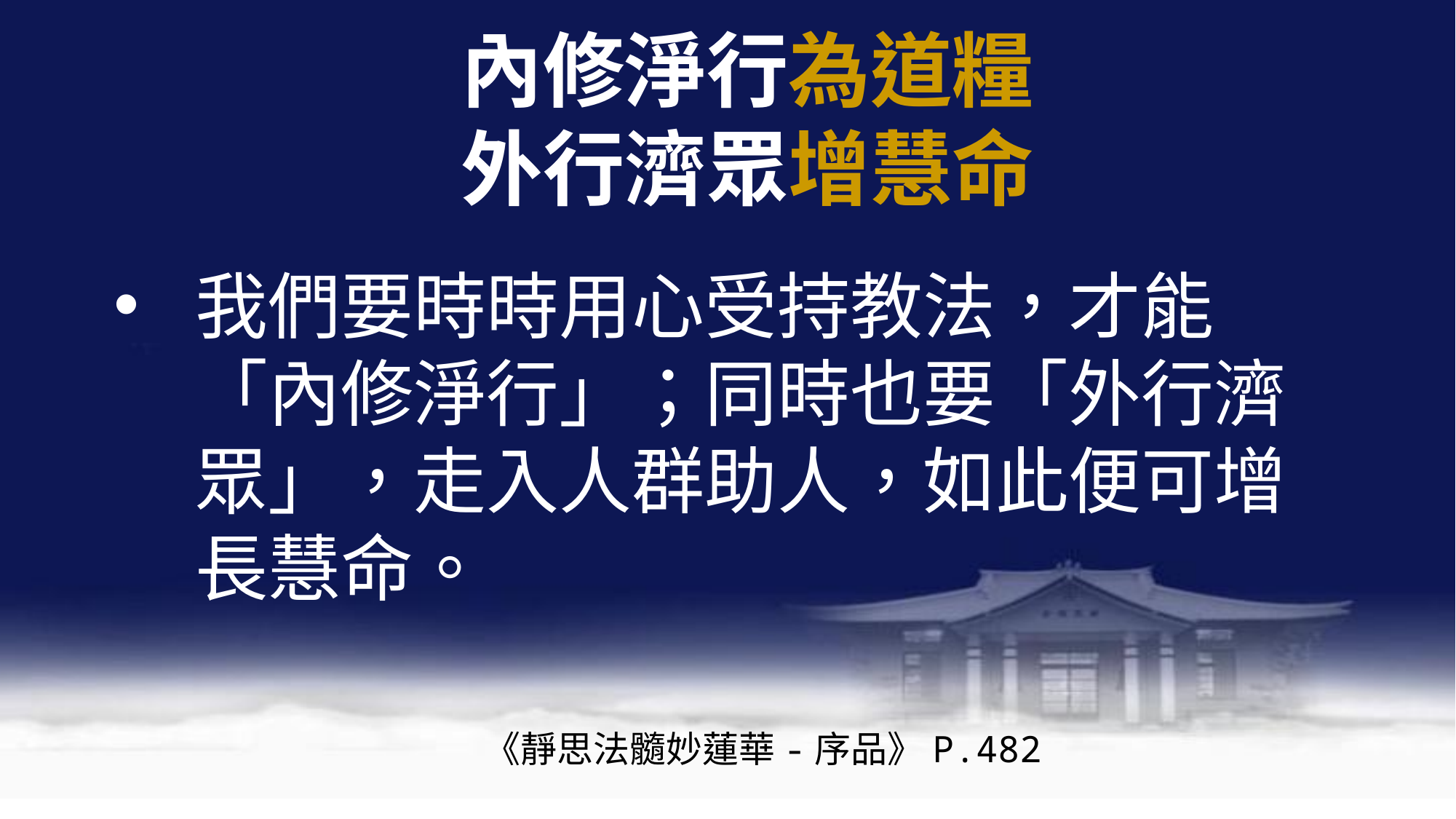

# 內修淨行為道糧 外行濟眾增慧命
我們要時時用心受持教法，才能「內修淨行」；同時也要「外行濟眾」，走入人群助人，如此便可增長慧命。
《靜思法髓妙蓮華-序品》P.482